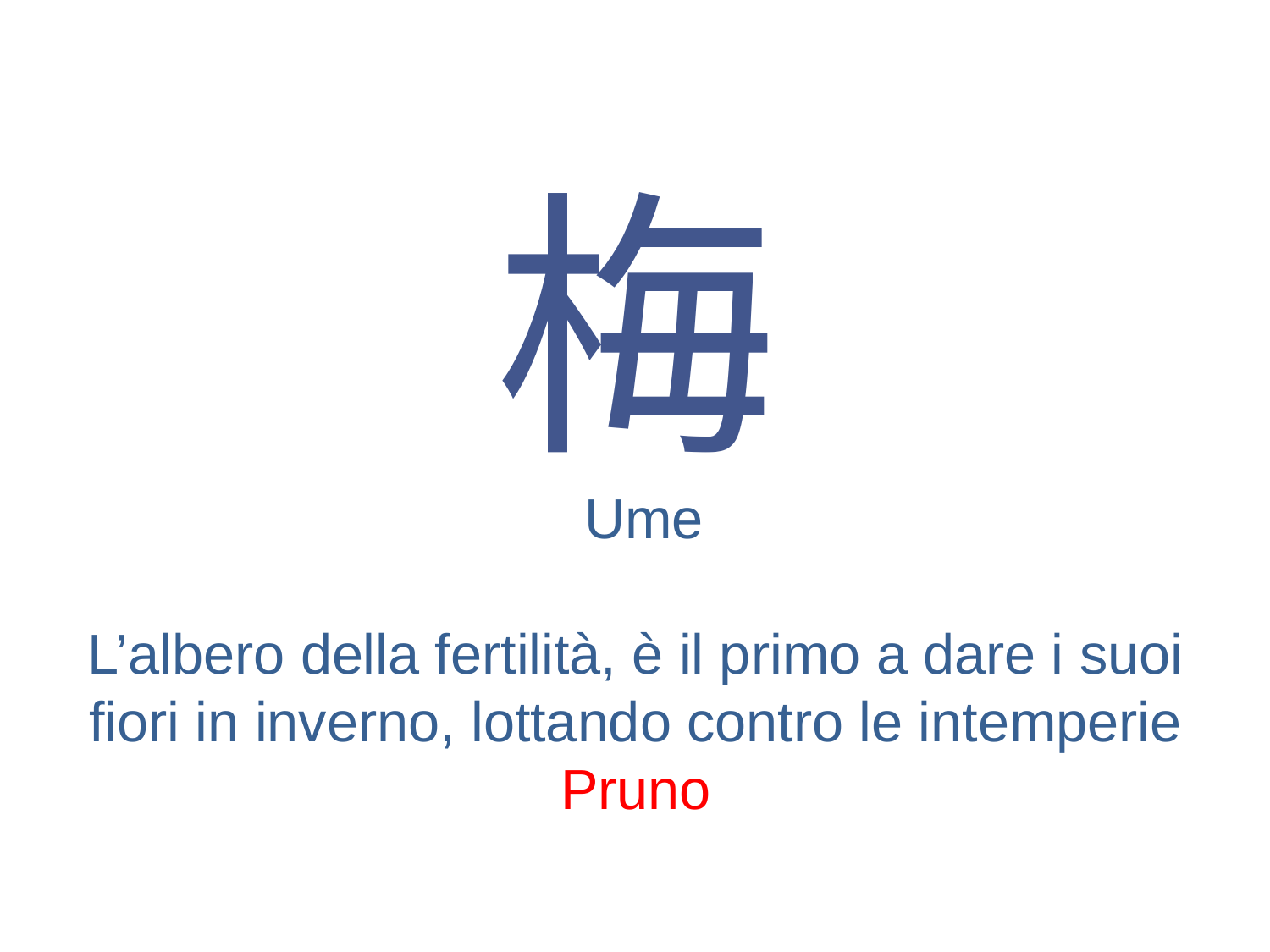

梅
 Ume

L’albero della fertilità, è il primo a dare i suoi fiori in inverno, lottando contro le intemperie
Pruno